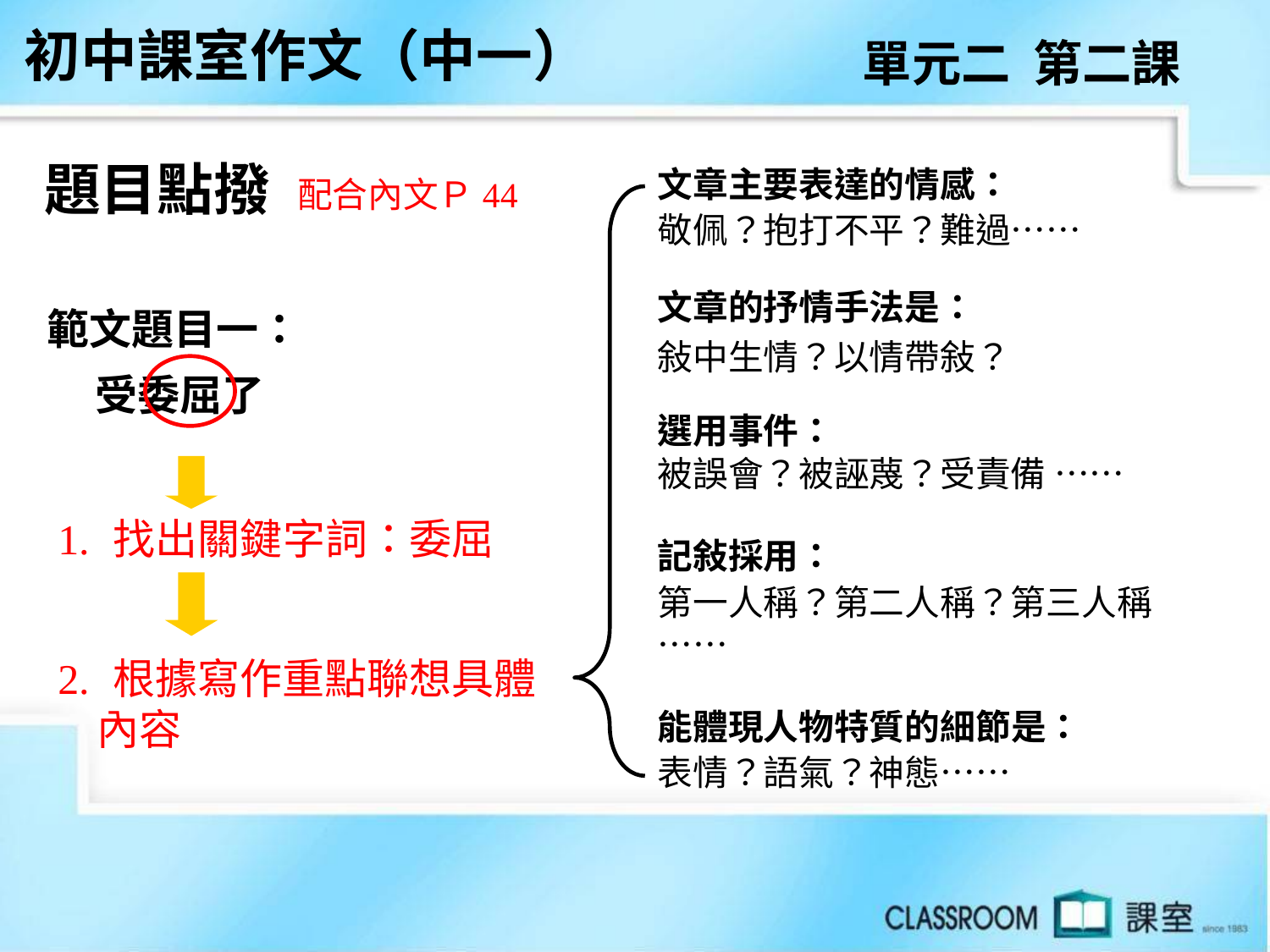

初中課室作文（中一）
單元二  第二課
題目點撥
文章主要表達的情感：
敬佩？抱打不平？難過……

文章的抒情手法是：

敍中生情？以情帶敍？

選用事件：
被誤會？被誣蔑？受責備 ……

記敍採用：
第一人稱？第二人稱？第三人稱 ……

能體現人物特質的細節是：
表情？語氣？神態……

配合內文Ｐ44

範文題目一：
    受委屈了

1. 找出關鍵字詞：委屈

2. 根據寫作重點聯想具體
   內容